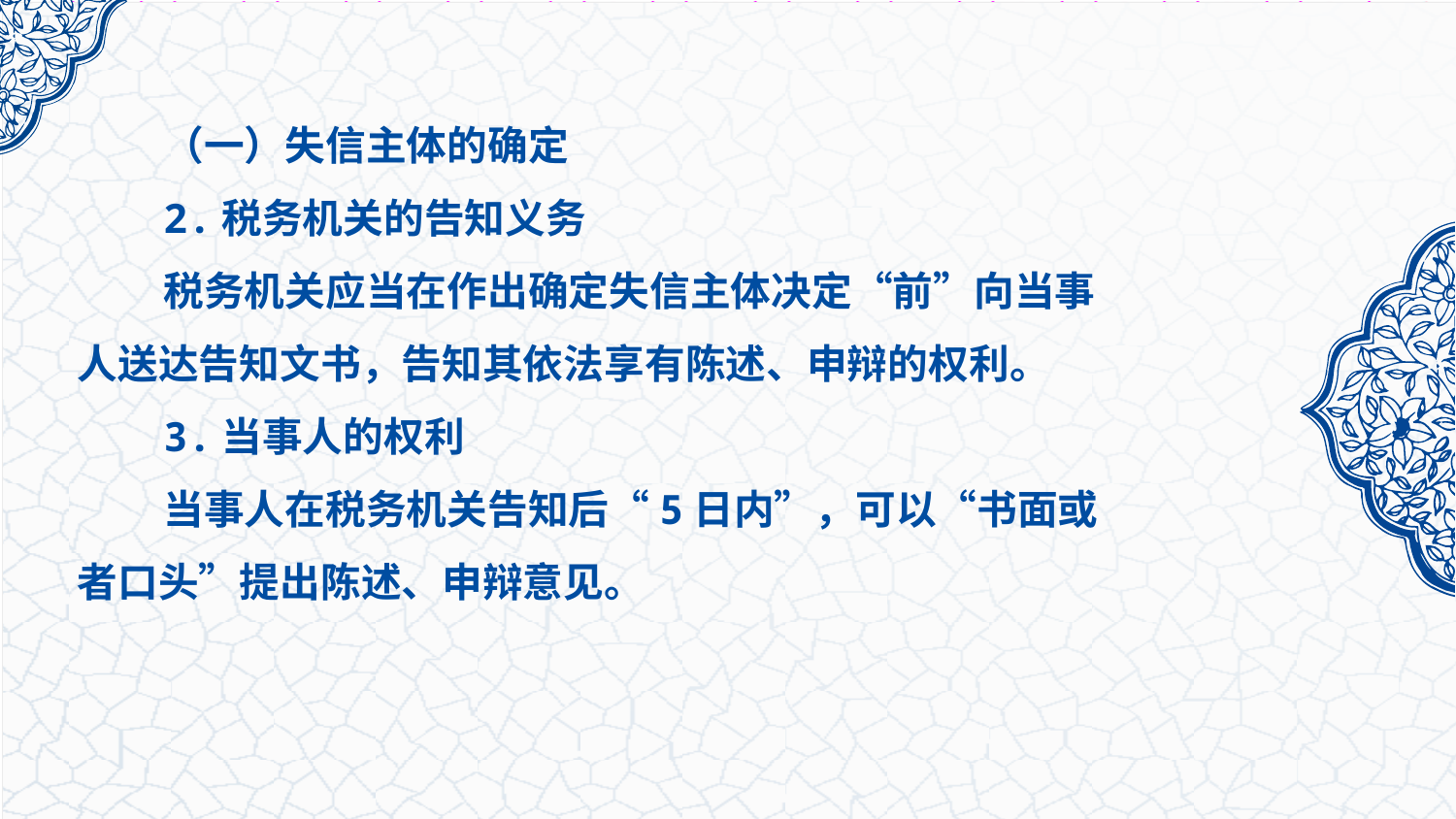

（一）失信主体的确定
2.税务机关的告知义务
税务机关应当在作出确定失信主体决定“前”向当事人送达告知文书，告知其依法享有陈述、申辩的权利。
3.当事人的权利
当事人在税务机关告知后“5日内”，可以“书面或者口头”提出陈述、申辩意见。